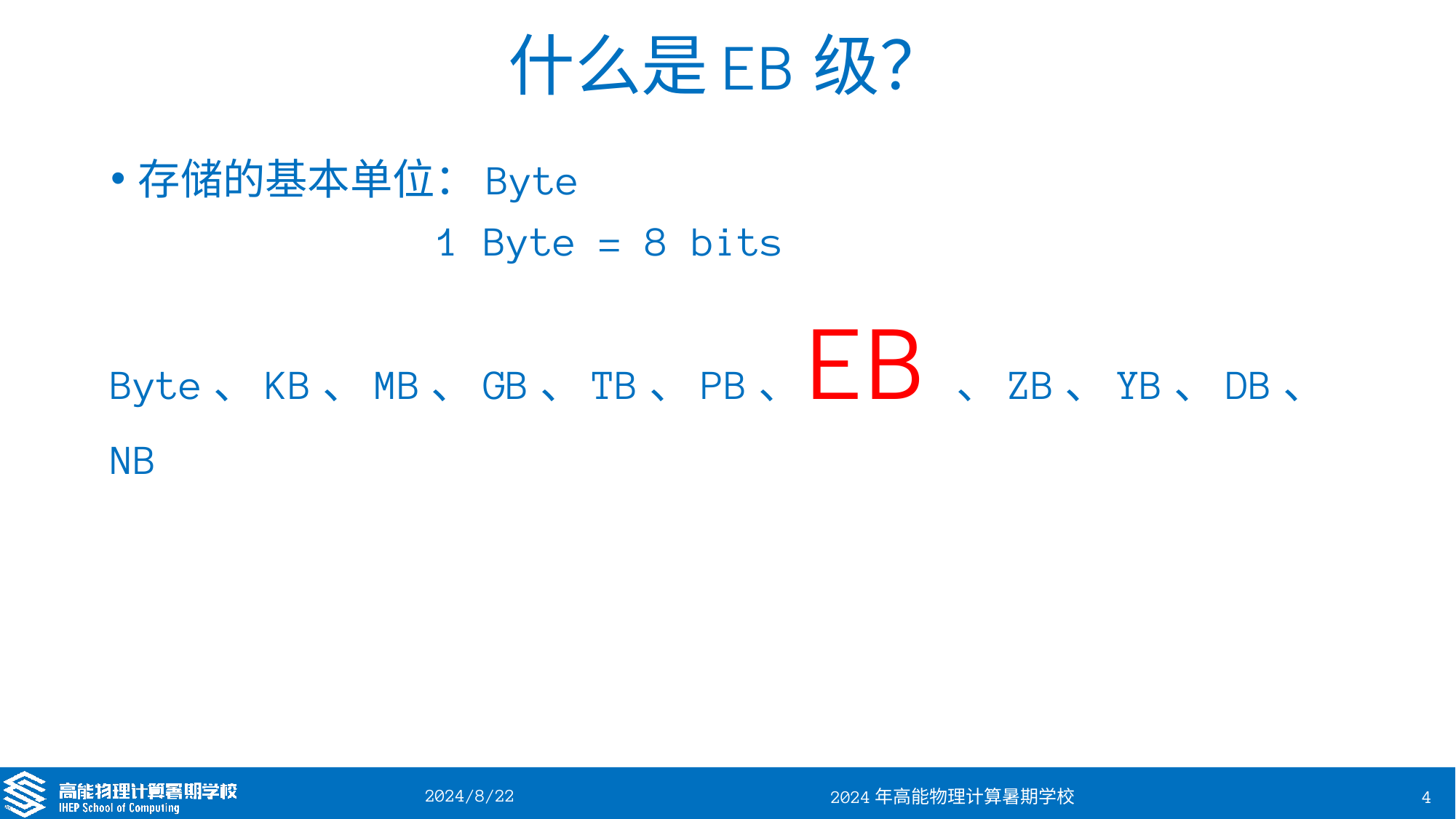

# 什么是EB级？
存储的基本单位：Byte
			1 Byte = 8 bits
Byte、KB、MB、GB、TB、PB、EB、ZB、YB、DB、NB
2024/8/22
2024年高能物理计算暑期学校
4